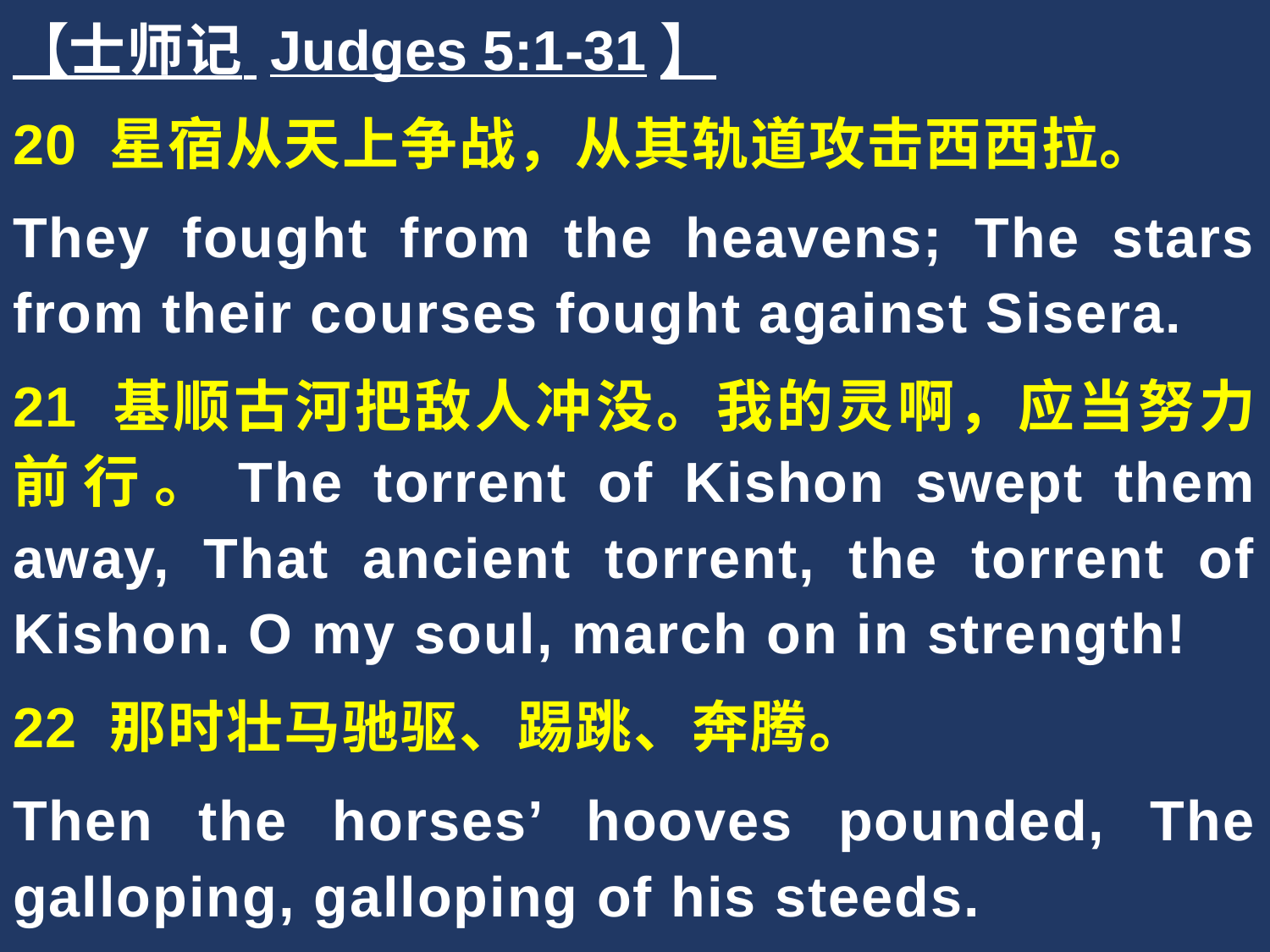

【士师记 Judges 5:1-31】
20 星宿从天上争战，从其轨道攻击西西拉。
They fought from the heavens; The stars from their courses fought against Sisera.
21 基顺古河把敌人冲没。我的灵啊，应当努力前行。The torrent of Kishon swept them away, That ancient torrent, the torrent of Kishon. O my soul, march on in strength!
22 那时壮马驰驱、踢跳、奔腾。
Then the horses’ hooves pounded, The galloping, galloping of his steeds.